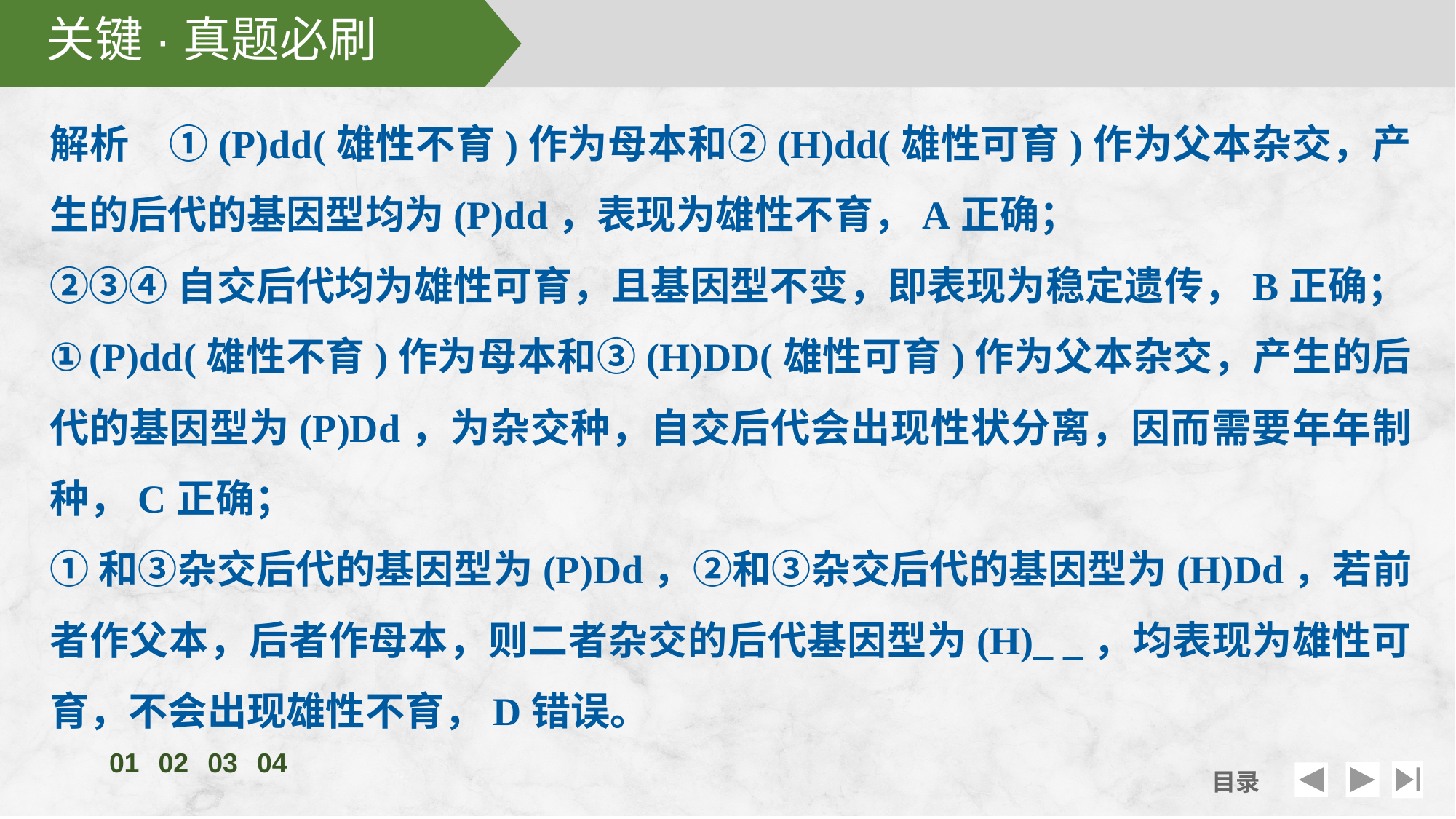

解析　①(P)dd(雄性不育)作为母本和②(H)dd(雄性可育)作为父本杂交，产生的后代的基因型均为(P)dd，表现为雄性不育，A正确；
②③④自交后代均为雄性可育，且基因型不变，即表现为稳定遗传，B正确；
①(P)dd(雄性不育)作为母本和③(H)DD(雄性可育)作为父本杂交，产生的后代的基因型为(P)Dd，为杂交种，自交后代会出现性状分离，因而需要年年制种，C正确；
①和③杂交后代的基因型为(P)Dd，②和③杂交后代的基因型为(H)Dd，若前者作父本，后者作母本，则二者杂交的后代基因型为(H)_ _，均表现为雄性可育，不会出现雄性不育，D错误。